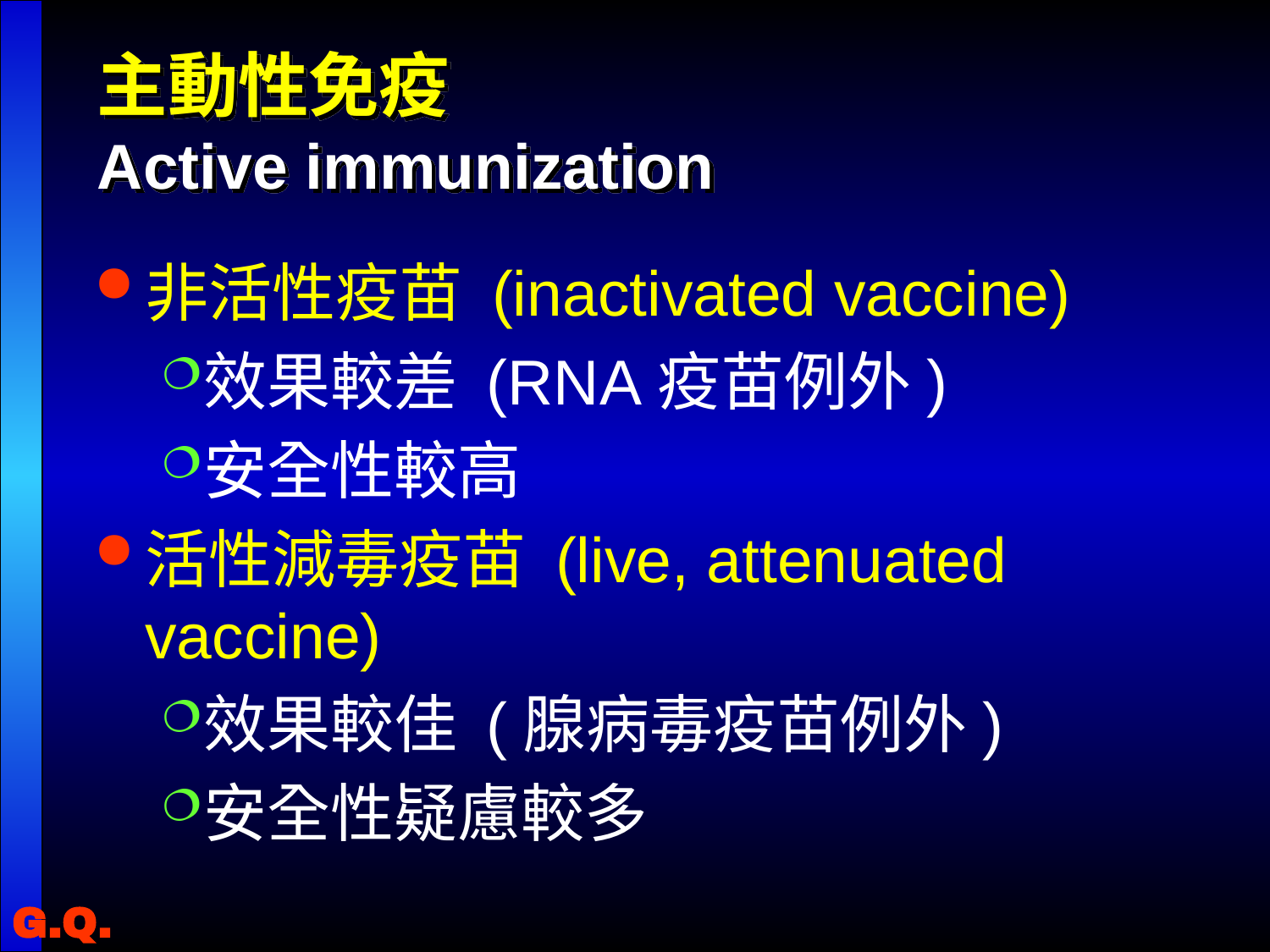

# 主動性免疫 Active immunization
非活性疫苗 (inactivated vaccine)
效果較差 (RNA疫苗例外)
安全性較高
活性減毒疫苗 (live, attenuated vaccine)
效果較佳 (腺病毒疫苗例外)
安全性疑慮較多